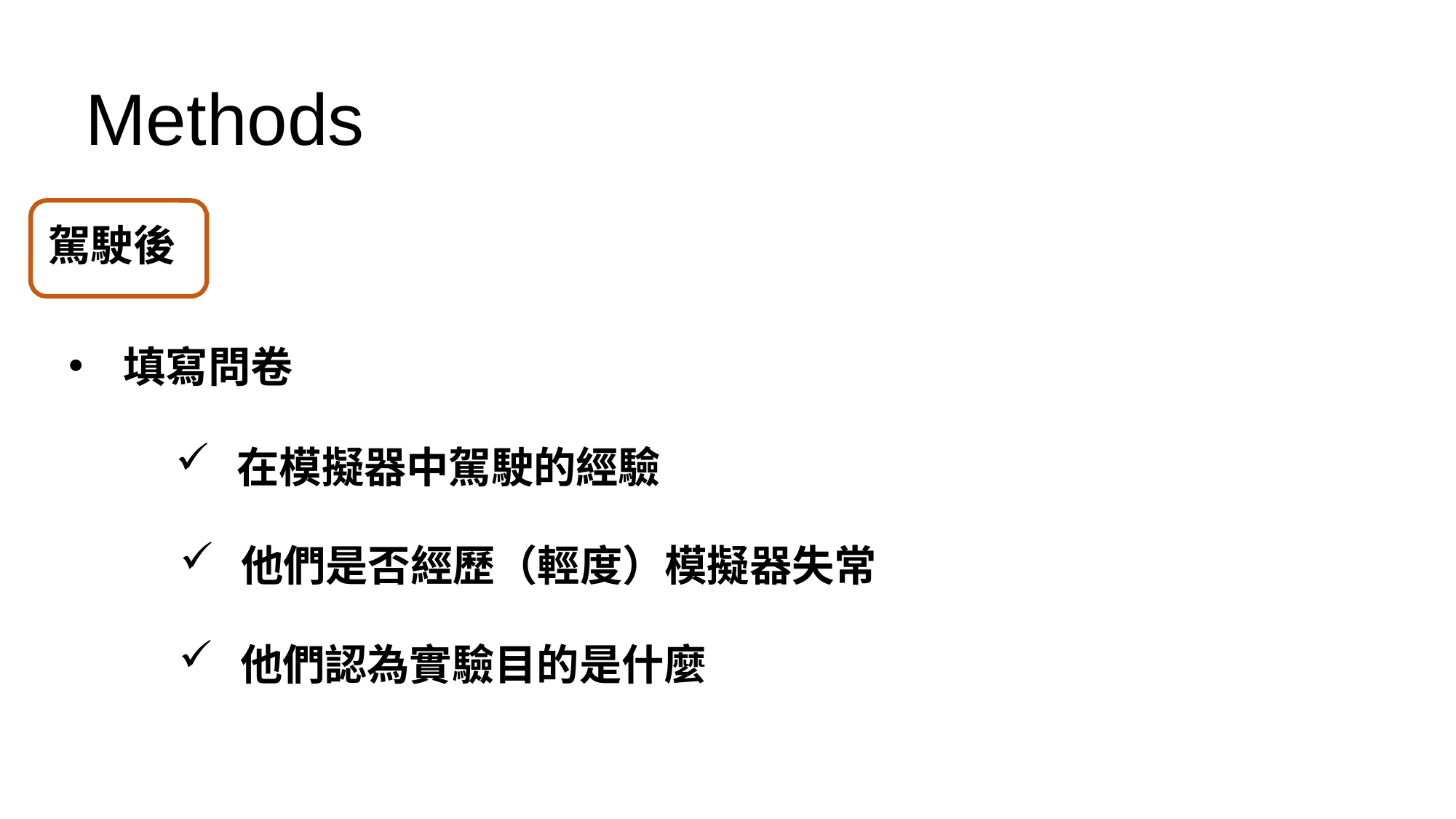

Methods

駕駛後
填寫問卷
在模擬器中駕駛的經驗
他們是否經歷（輕度）模擬器失常
他們認為實驗目的是什麼